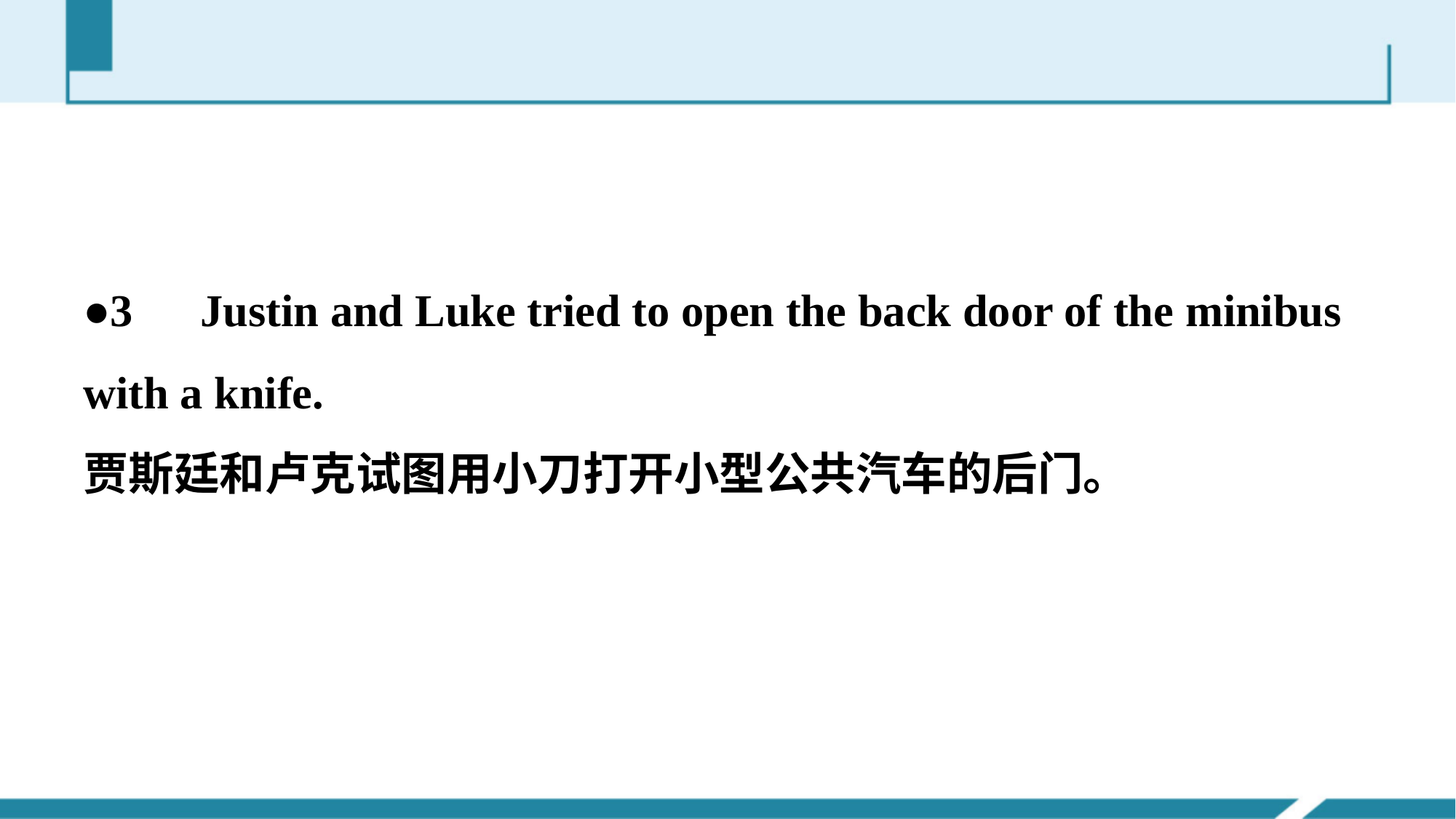

●3　Justin and Luke tried to open the back door of the minibus with a knife.
贾斯廷和卢克试图用小刀打开小型公共汽车的后门。